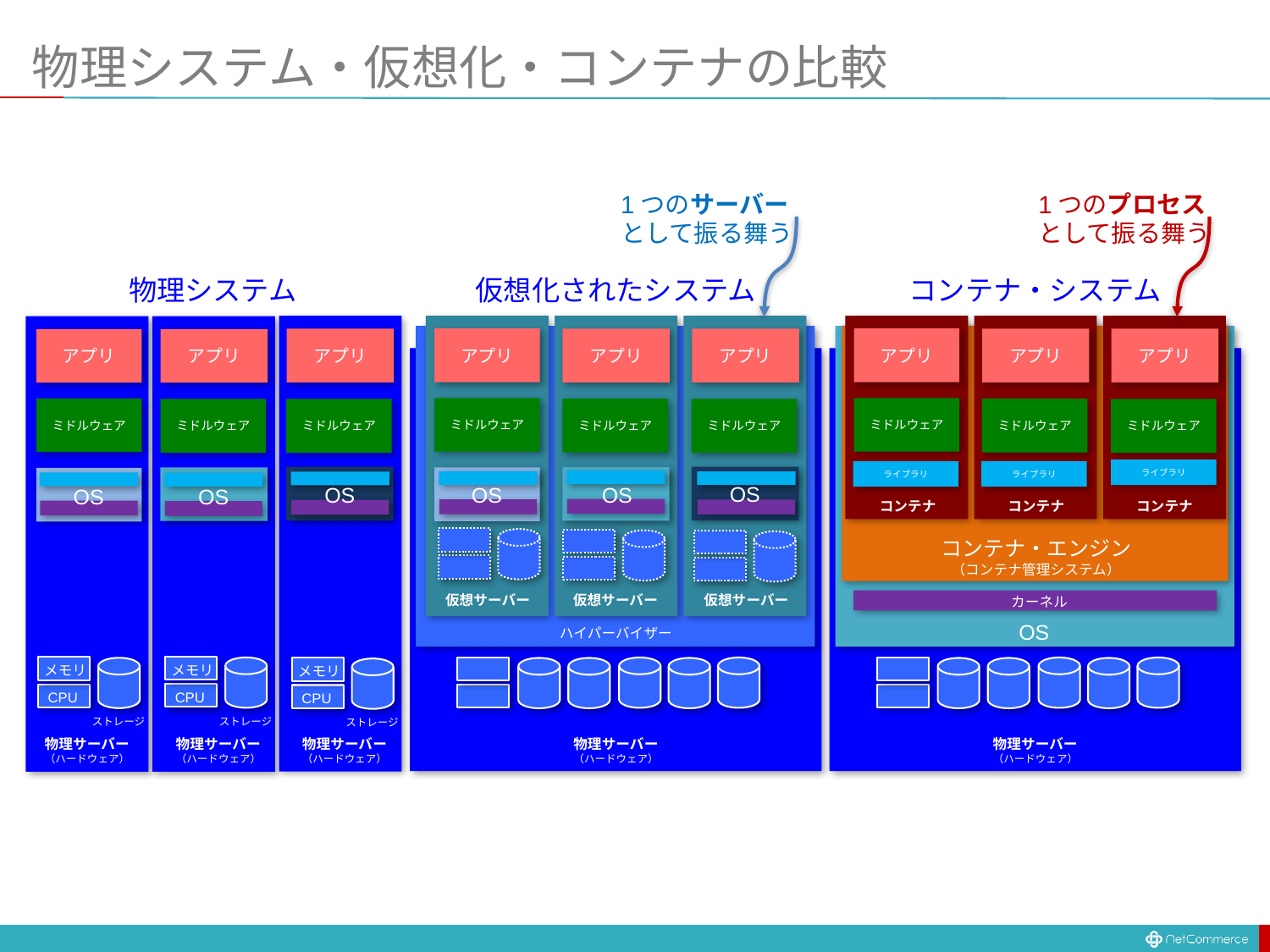

# 物理システム・仮想化・コンテナの比較
1つのサーバー
として振る舞う
1つのプロセス
として振る舞う
仮想化されたシステム
コンテナ・システム
物理システム

アプリ
アプリ
アプリ
アプリ
アプリ
アプリ
アプリ
アプリ
アプリ

ミドルウェア
ミドルウェア
ミドルウェア
ミドルウェア
ミドルウェア
ミドルウェア
ミドルウェア
ミドルウェア
ミドルウェア
ライブラリ
ライブラリ
ライブラリ

OS
OS
OS
OS
OS
OS
コンテナ
コンテナ
コンテナ

コンテナ・エンジン
（コンテナ管理システム）

仮想サーバー
仮想サーバー
仮想サーバー
カーネル

OS
ハイパーバイザー
メモリ
メモリ
メモリ

CPU
CPU
CPU

ストレージ
ストレージ
ストレージ
物理サーバー
（ハードウェア）
物理サーバー
（ハードウェア）
物理サーバー
（ハードウェア）
物理サーバー
（ハードウェア）
物理サーバー
（ハードウェア）